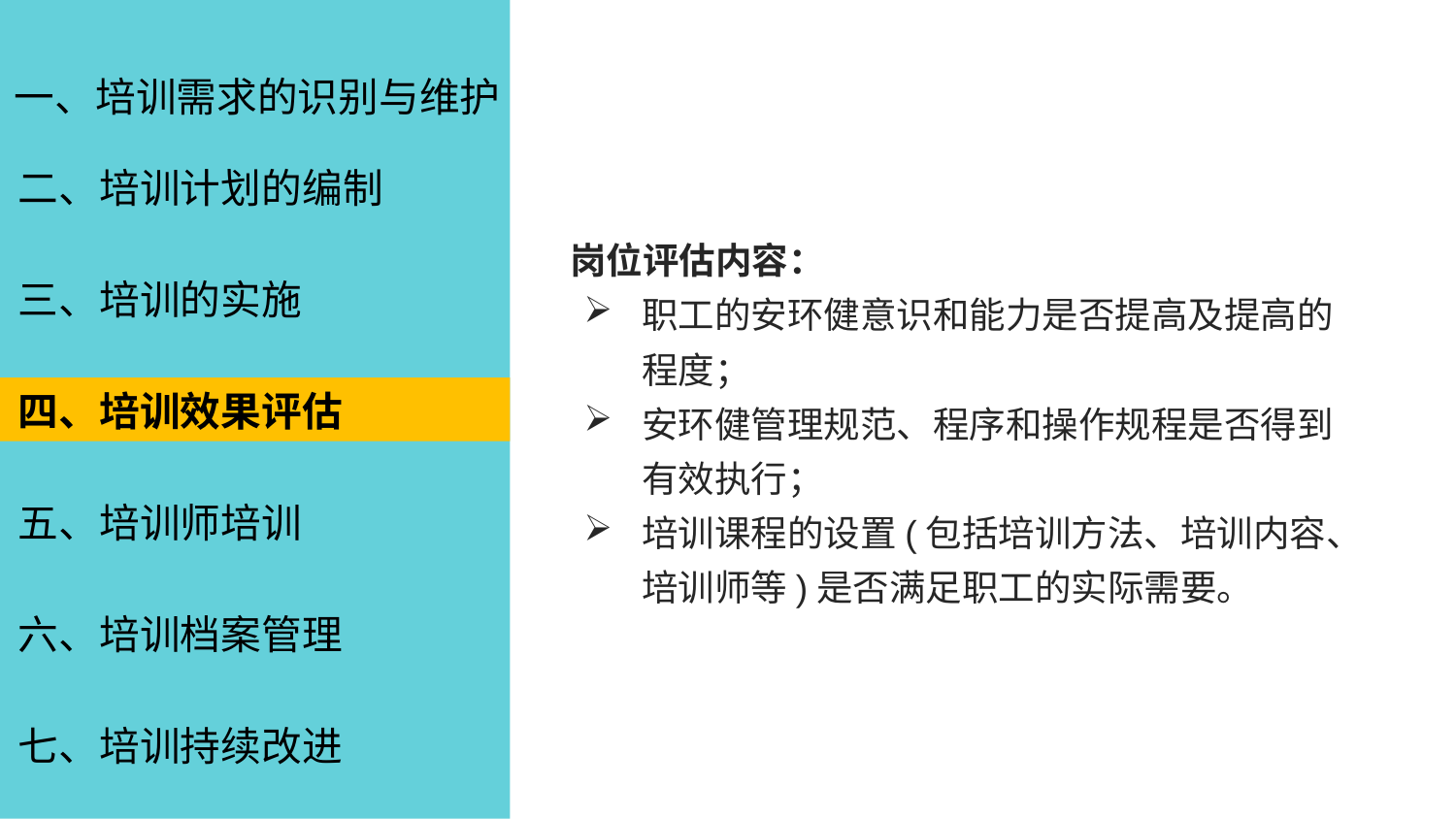

一、培训需求的识别与维护
二、培训计划的编制
岗位评估内容：
职工的安环健意识和能力是否提高及提高的程度；
安环健管理规范、程序和操作规程是否得到有效执行；
培训课程的设置(包括培训方法、培训内容、培训师等)是否满足职工的实际需要。
三、培训的实施

四、培训效果评估
五、培训师培训
六、培训档案管理
七、培训持续改进